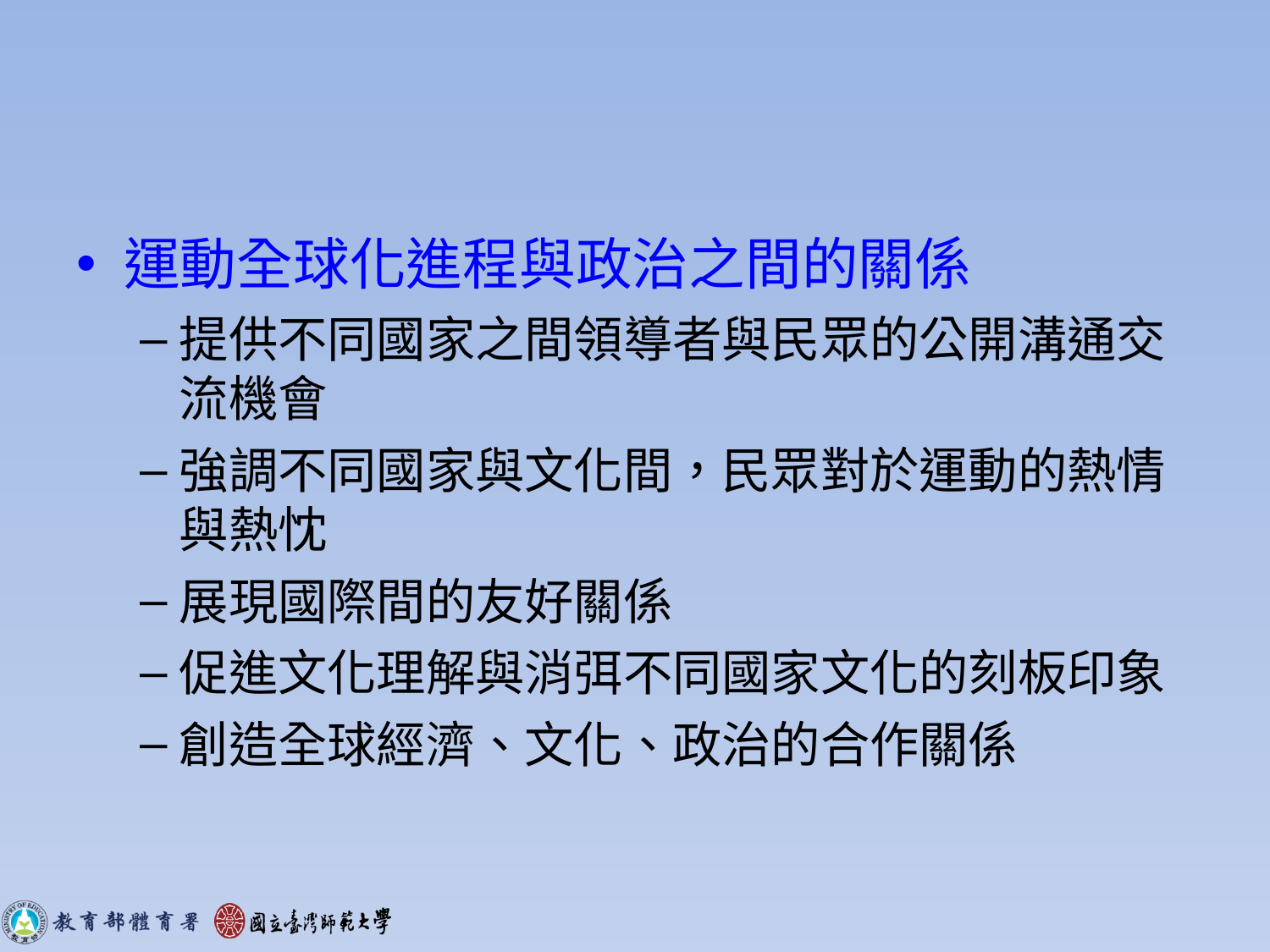

#
運動全球化進程與政治之間的關係
提供不同國家之間領導者與民眾的公開溝通交流機會
強調不同國家與文化間，民眾對於運動的熱情與熱忱
展現國際間的友好關係
促進文化理解與消弭不同國家文化的刻板印象
創造全球經濟、文化、政治的合作關係